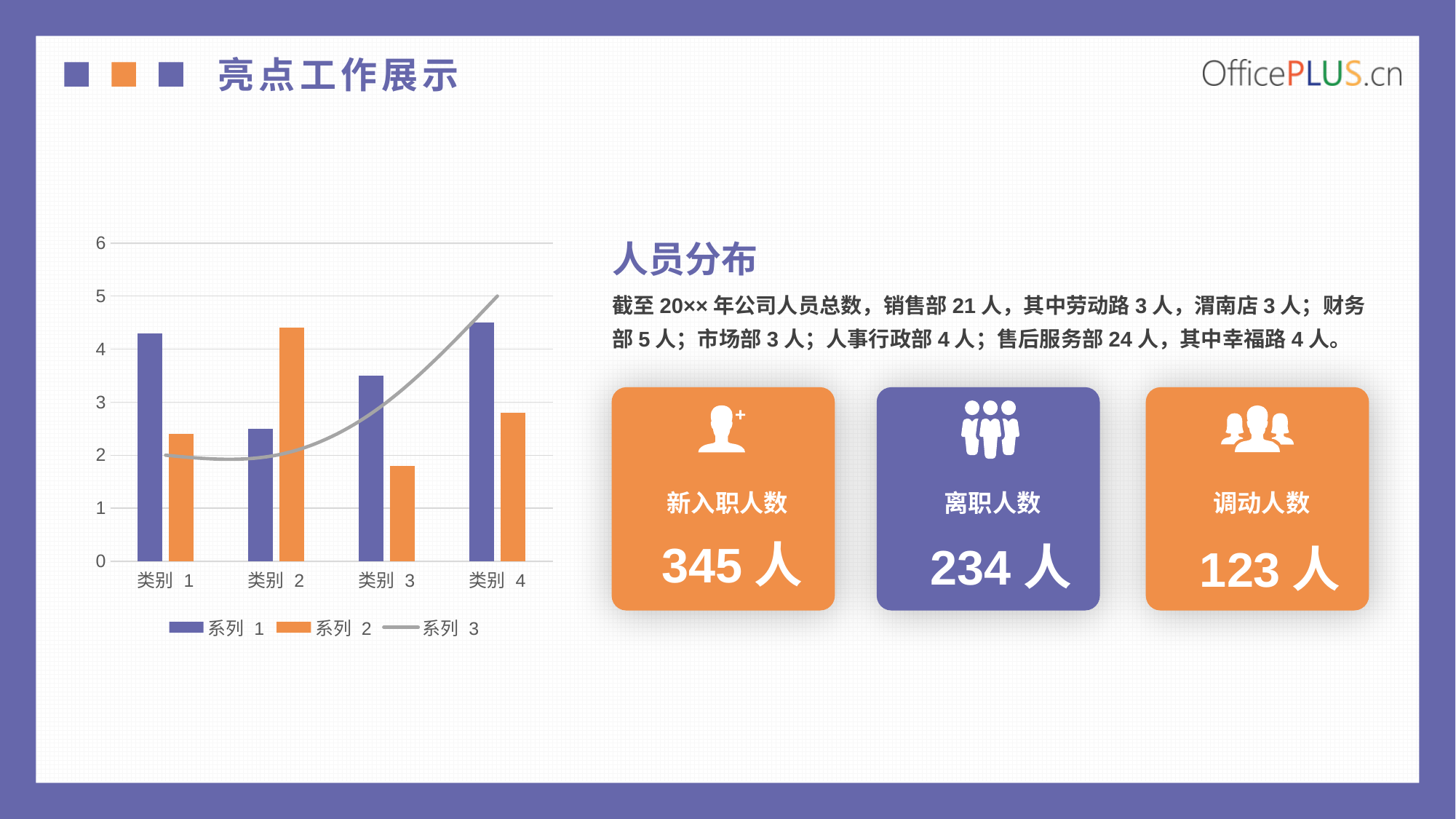

亮点工作展示

### Chart

| Category | 系列 1 | 系列 2 | 系列 3 |
|---|---|---|---|
| 类别 1 | 4.3 | 2.4 | 2.0 |
| 类别 2 | 2.5 | 4.4 | 2.0 |
| 类别 3 | 3.5 | 1.8 | 3.0 |
| 类别 4 | 4.5 | 2.8 | 5.0 |
人员分布
截至20××年公司人员总数，销售部21人，其中劳动路3人，渭南店3人；财务部5人；市场部3人；人事行政部4人；售后服务部24人，其中幸福路4人。

新入职人数
离职人数
调动人数

345人
234人
123人